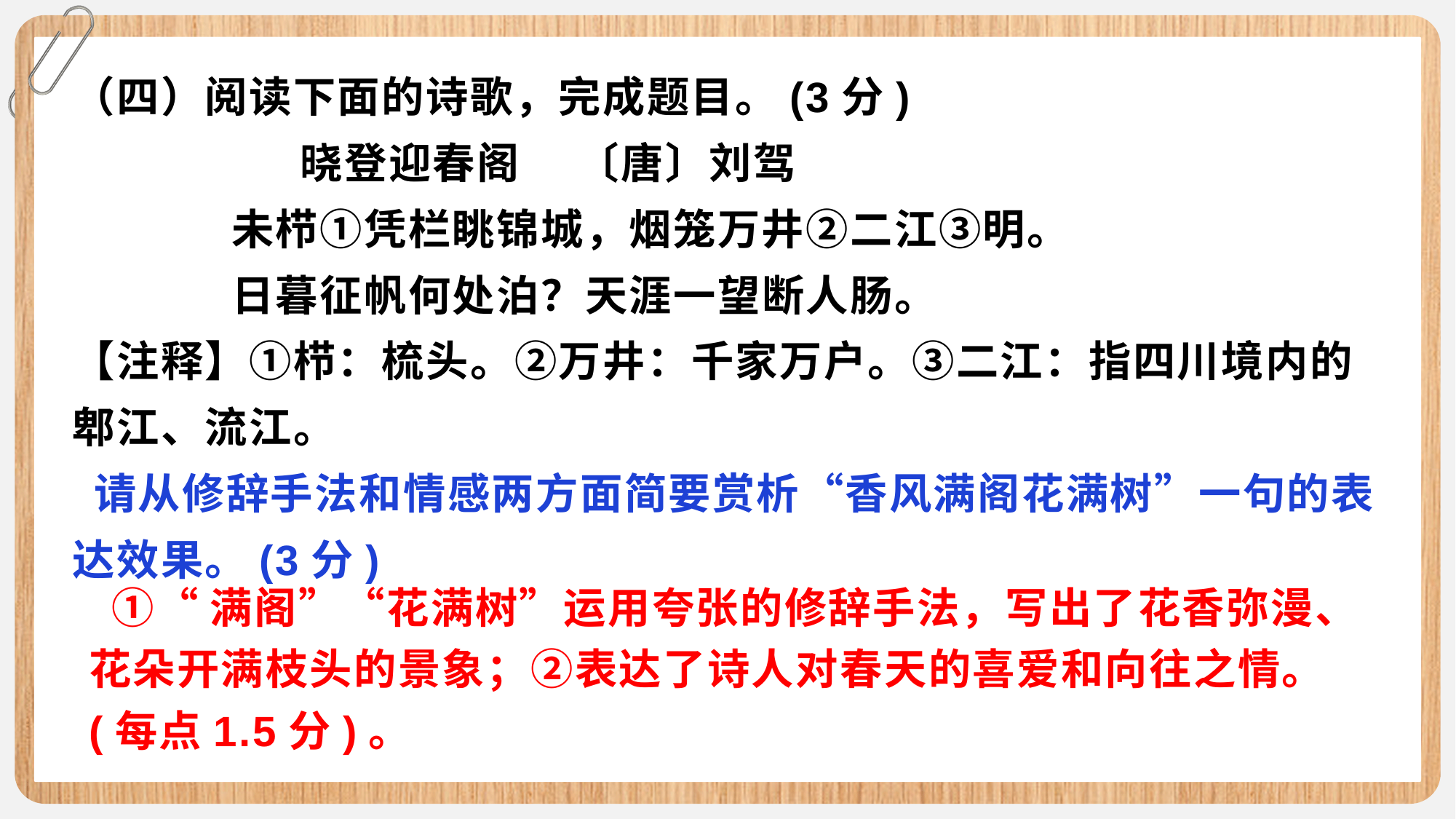

（四）阅读下面的诗歌，完成题目。(3分)
                   晓登迎春阁 　〔唐〕刘驾
             未栉①凭栏眺锦城，烟笼万井②二江③明。
             日暮征帆何处泊？天涯一望断人肠。
【注释】①栉：梳头。②万井：千家万户。③二江：指四川境内的郫江、流江。
 请从修辞手法和情感两方面简要赏析“香风满阁花满树”一句的表达效果。(3分)
  ①“满阁”“花满树”运用夸张的修辞手法，写出了花香弥漫、花朵开满枝头的景象；②表达了诗人对春天的喜爱和向往之情。(每点1.5分)。